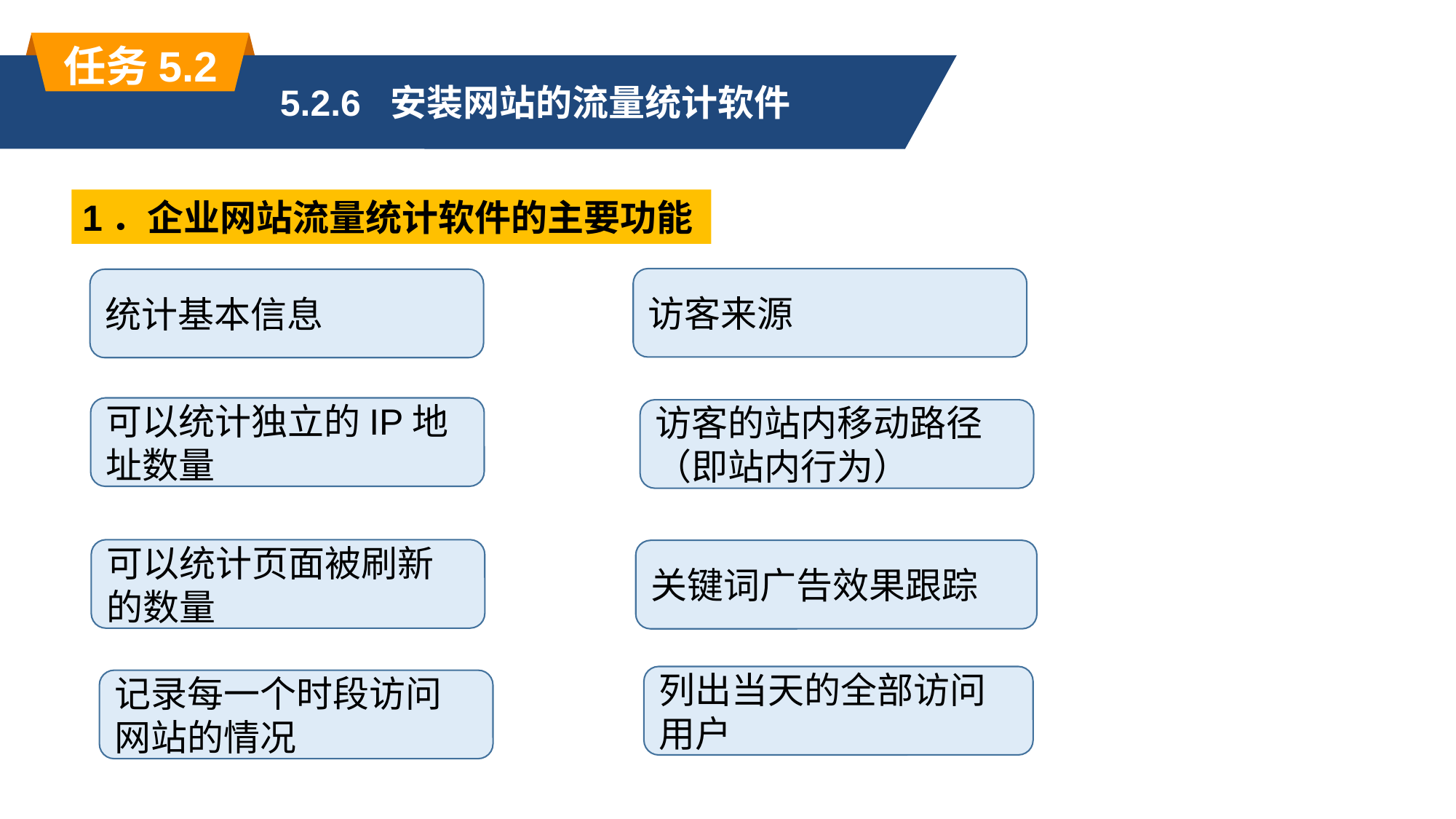

任务5.2

5.2.6  安装网站的流量统计软件
1．企业网站流量统计软件的主要功能
访客来源
统计基本信息
可以统计独立的IP地址数量
访客的站内移动路径（即站内行为）
可以统计页面被刷新的数量
关键词广告效果跟踪
列出当天的全部访问用户
记录每一个时段访问网站的情况